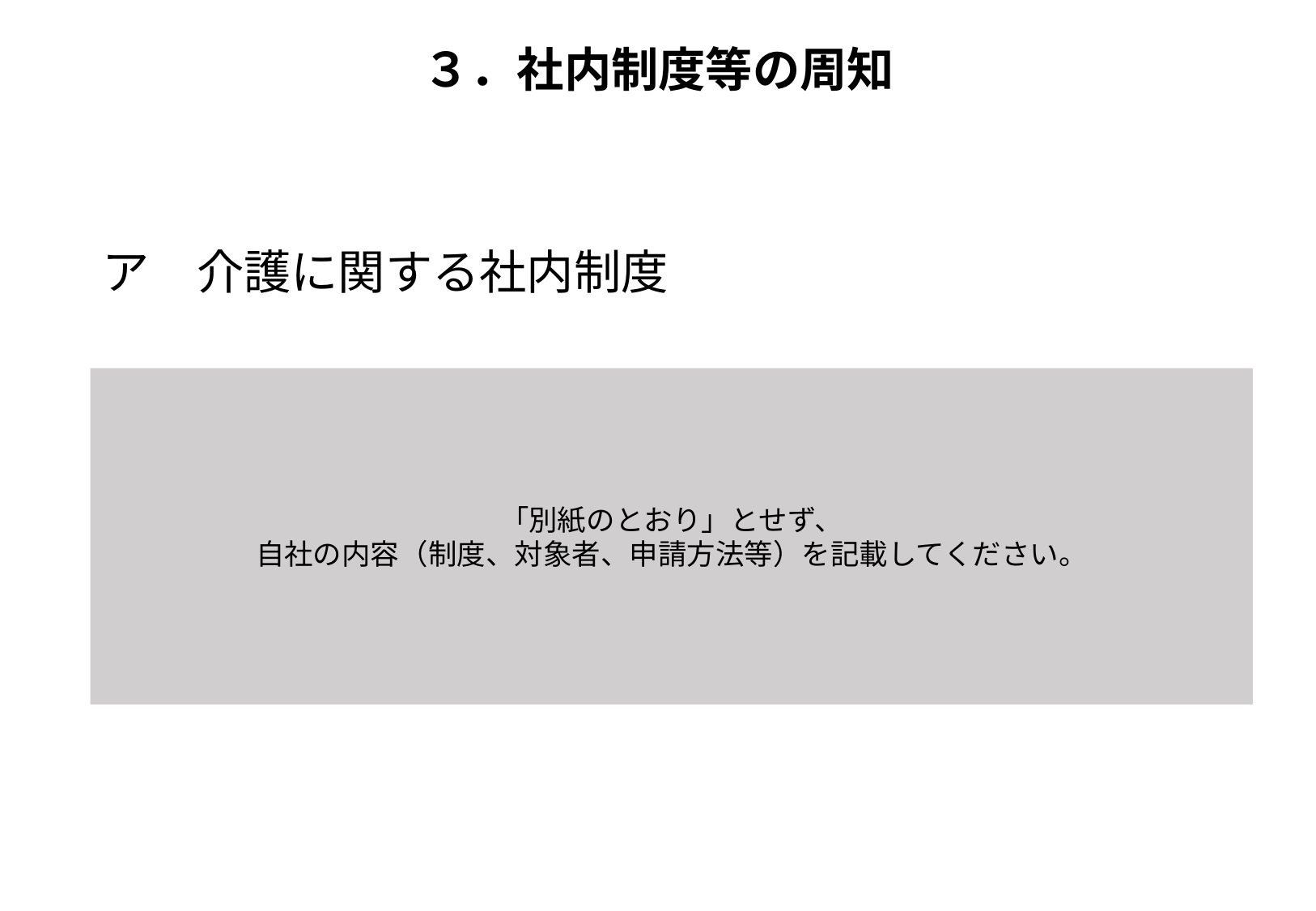

３．社内制度等の周知
ア　介護に関する社内制度

「別紙のとおり」とせず、
自社の内容（制度、対象者、申請方法等）を記載してください。